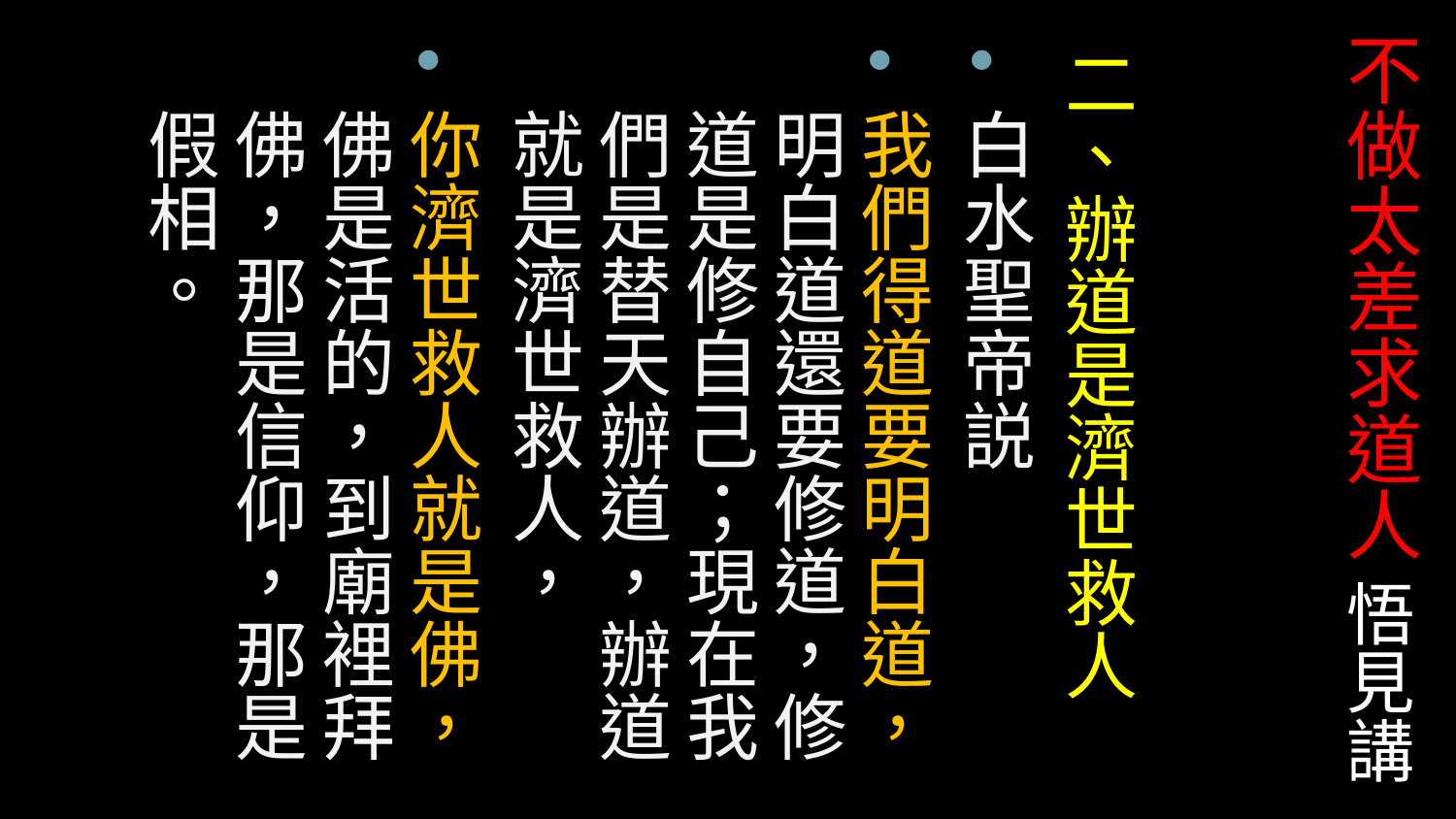

# 不做太差求道人 悟見講
二、辦道是濟世救人
白水聖帝説
我們得道要明白道，明白道還要修道，修道是修自己；現在我們是替天辦道，辦道就是濟世救人，
你濟世救人就是佛，佛是活的，到廟裡拜佛，那是信仰，那是假相。